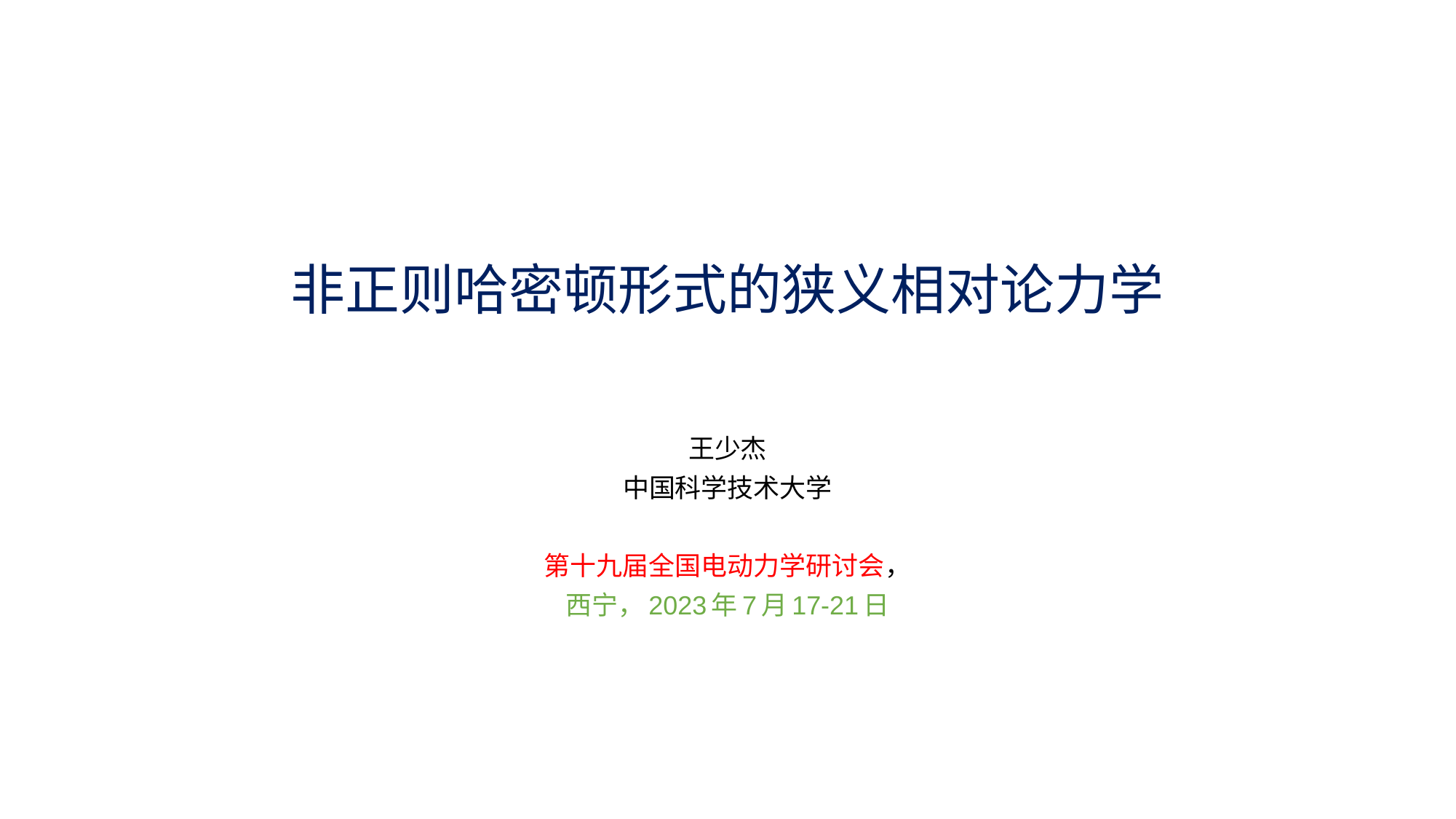

# 非正则哈密顿形式的狭义相对论力学
王少杰
中国科学技术大学

第十九届全国电动力学研讨会，
西宁，2023年7月17-21日